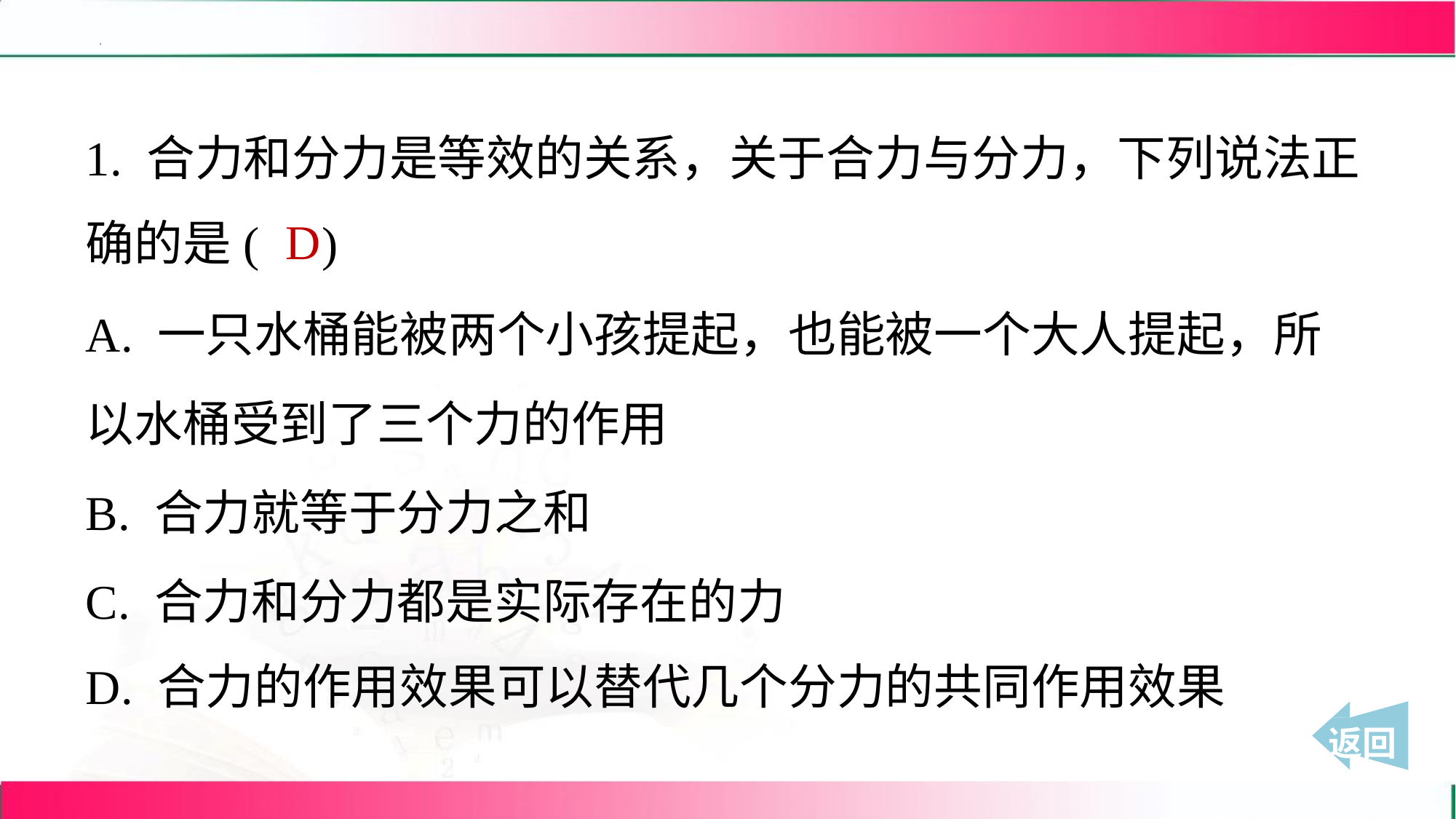

1. 合力和分力是等效的关系，关于合力与分力，下列说法正
确的是(     )
D
A. 一只水桶能被两个小孩提起，也能被一个大人提起，所
以水桶受到了三个力的作用
B. 合力就等于分力之和
C. 合力和分力都是实际存在的力
D. 合力的作用效果可以替代几个分力的共同作用效果
 返回